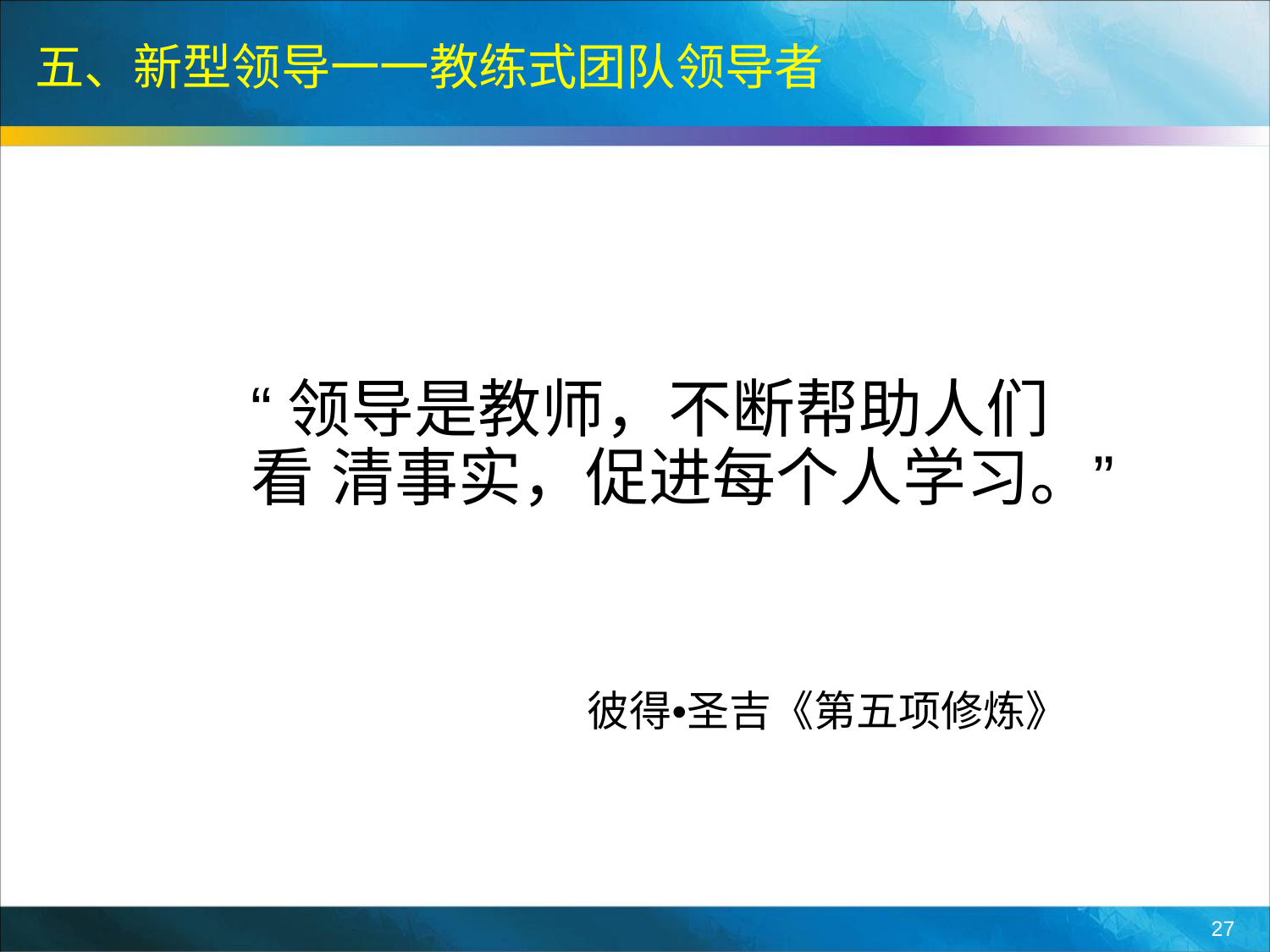

五、新型领导一一教练式团队领导者
“领导是教师，不断帮助人们
看 清事实，促进每个人学习。”
彼得•圣吉《第五项修炼》
27